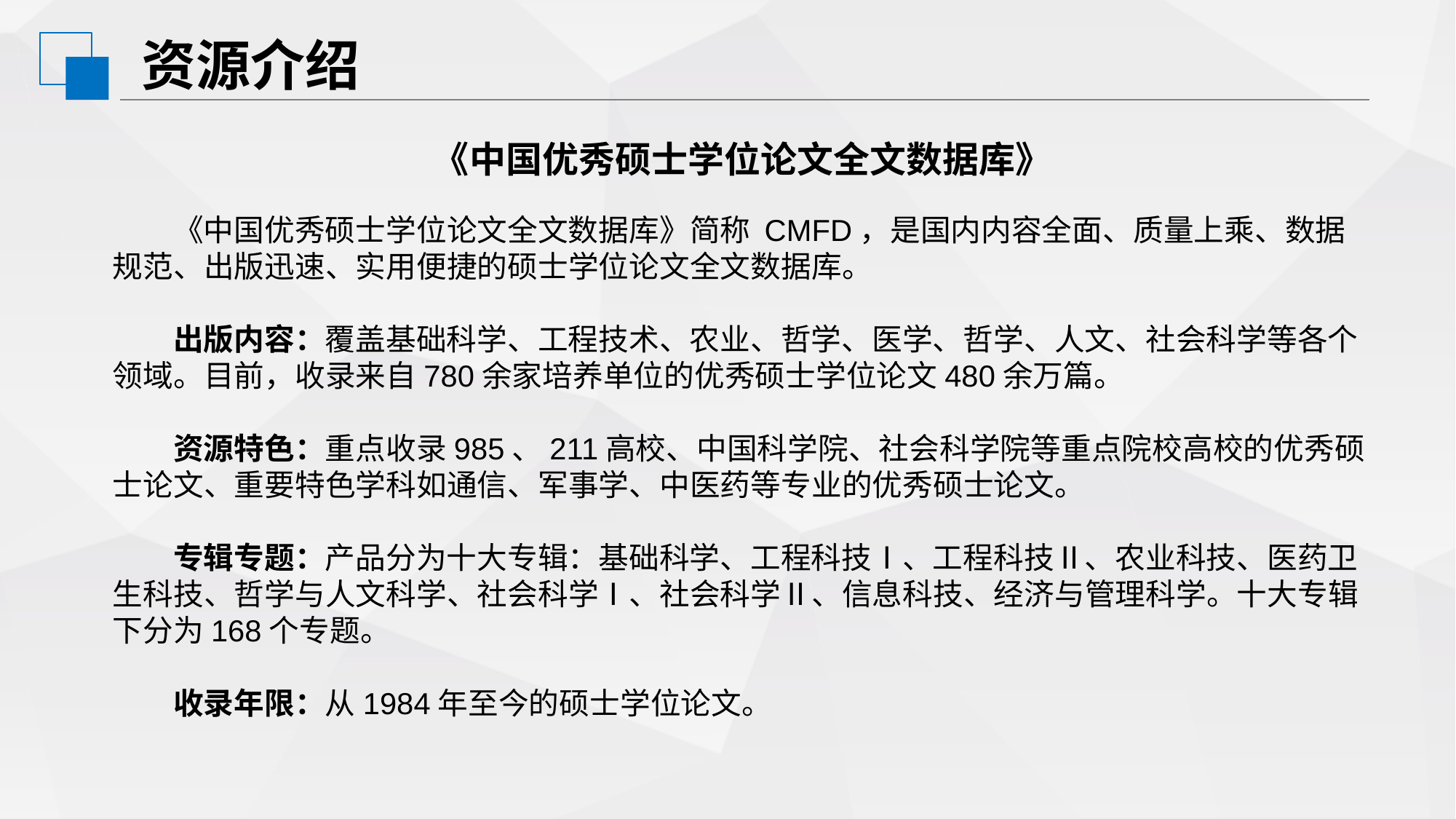

资源介绍
《中国优秀硕士学位论文全文数据库》

《中国优秀硕士学位论文全文数据库》简称 CMFD，是国内内容全面、质量上乘、数据规范、出版迅速、实用便捷的硕士学位论文全文数据库。

出版内容：覆盖基础科学、工程技术、农业、哲学、医学、哲学、人文、社会科学等各个领域。目前，收录来自780余家培养单位的优秀硕士学位论文480余万篇。

资源特色：重点收录985、211高校、中国科学院、社会科学院等重点院校高校的优秀硕士论文、重要特色学科如通信、军事学、中医药等专业的优秀硕士论文。

专辑专题：产品分为十大专辑：基础科学、工程科技Ⅰ、工程科技Ⅱ、农业科技、医药卫生科技、哲学与人文科学、社会科学Ⅰ、社会科学Ⅱ、信息科技、经济与管理科学。十大专辑下分为168个专题。

收录年限：从1984年至今的硕士学位论文。